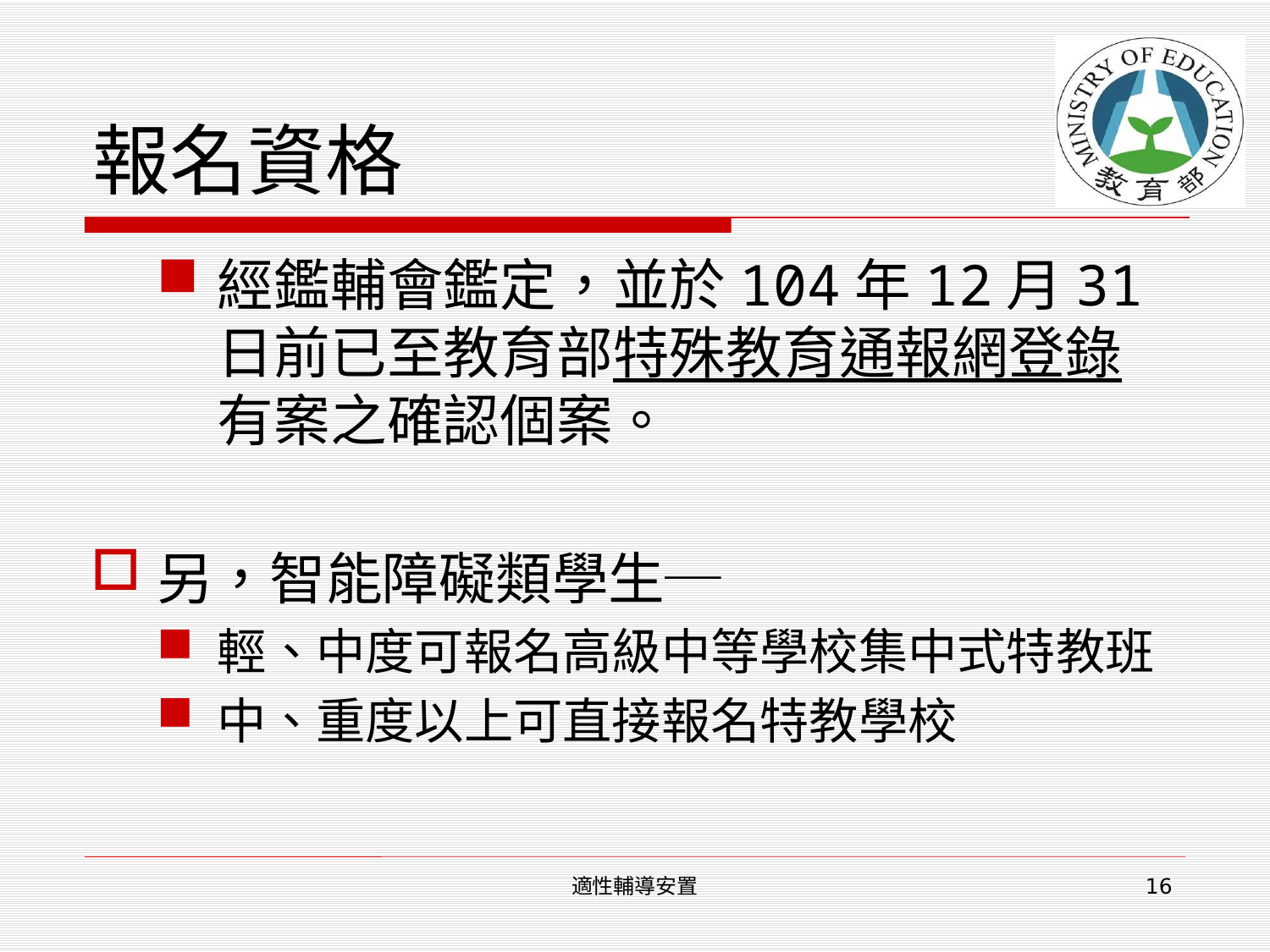

# 報名資格
經鑑輔會鑑定，並於104年12月31日前已至教育部特殊教育通報網登錄有案之確認個案。

另，智能障礙類學生─
輕、中度可報名高級中等學校集中式特教班
中、重度以上可直接報名特教學校

適性輔導安置
16